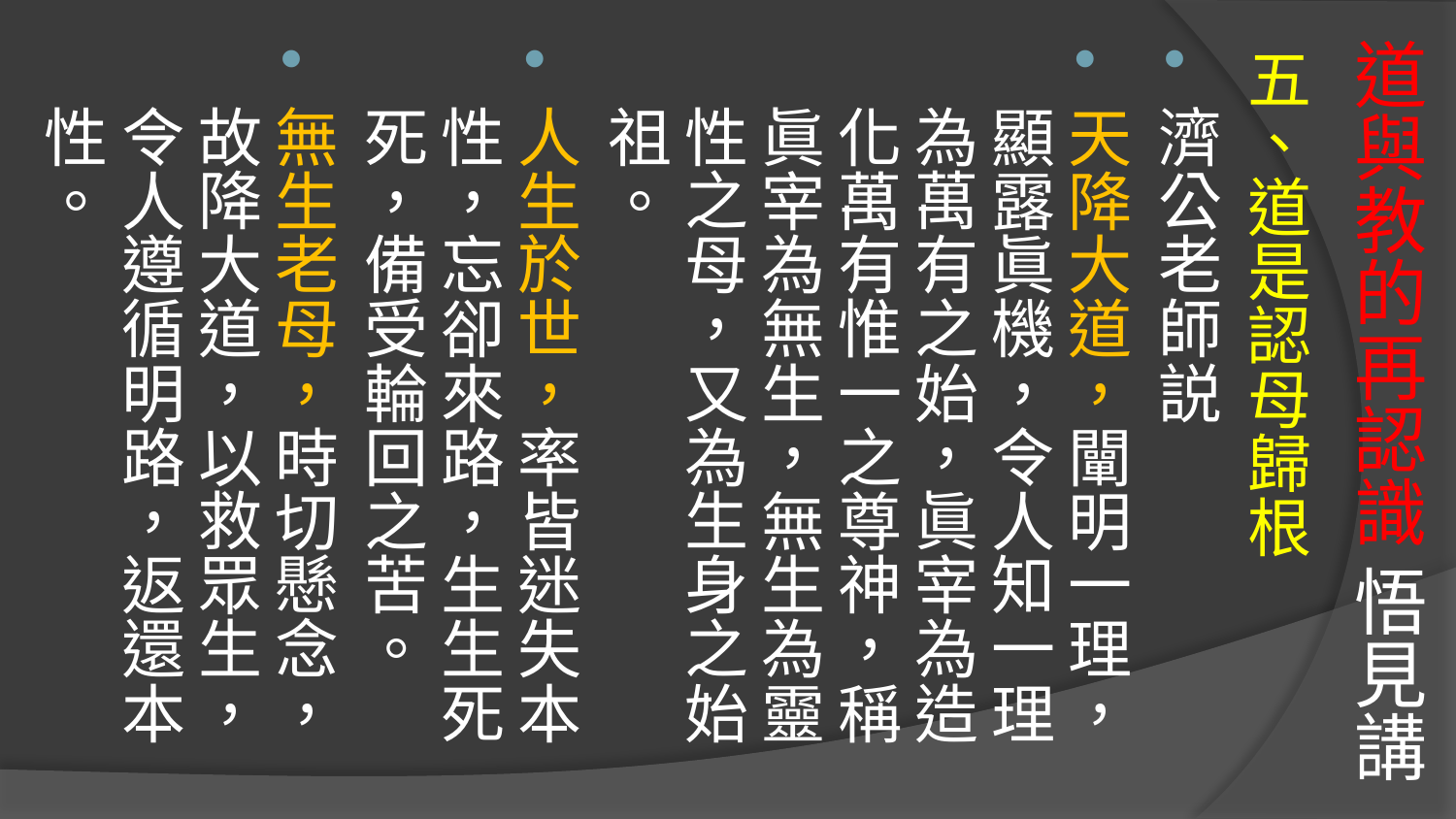

五、道是認母歸根
濟公老師説
天降大道，闡明一理，顯露眞機，令人知一理為萬有之始，眞宰為造化萬有惟一之尊神，稱眞宰為無生，無生為靈性之母，又為生身之始祖。
人生於世，率皆迷失本性，忘卻來路，生生死死，備受輪回之苦。
無生老母，時切懸念，故降大道，以救眾生，令人遵循明路，返還本性。
# 道與教的再認識 悟見講